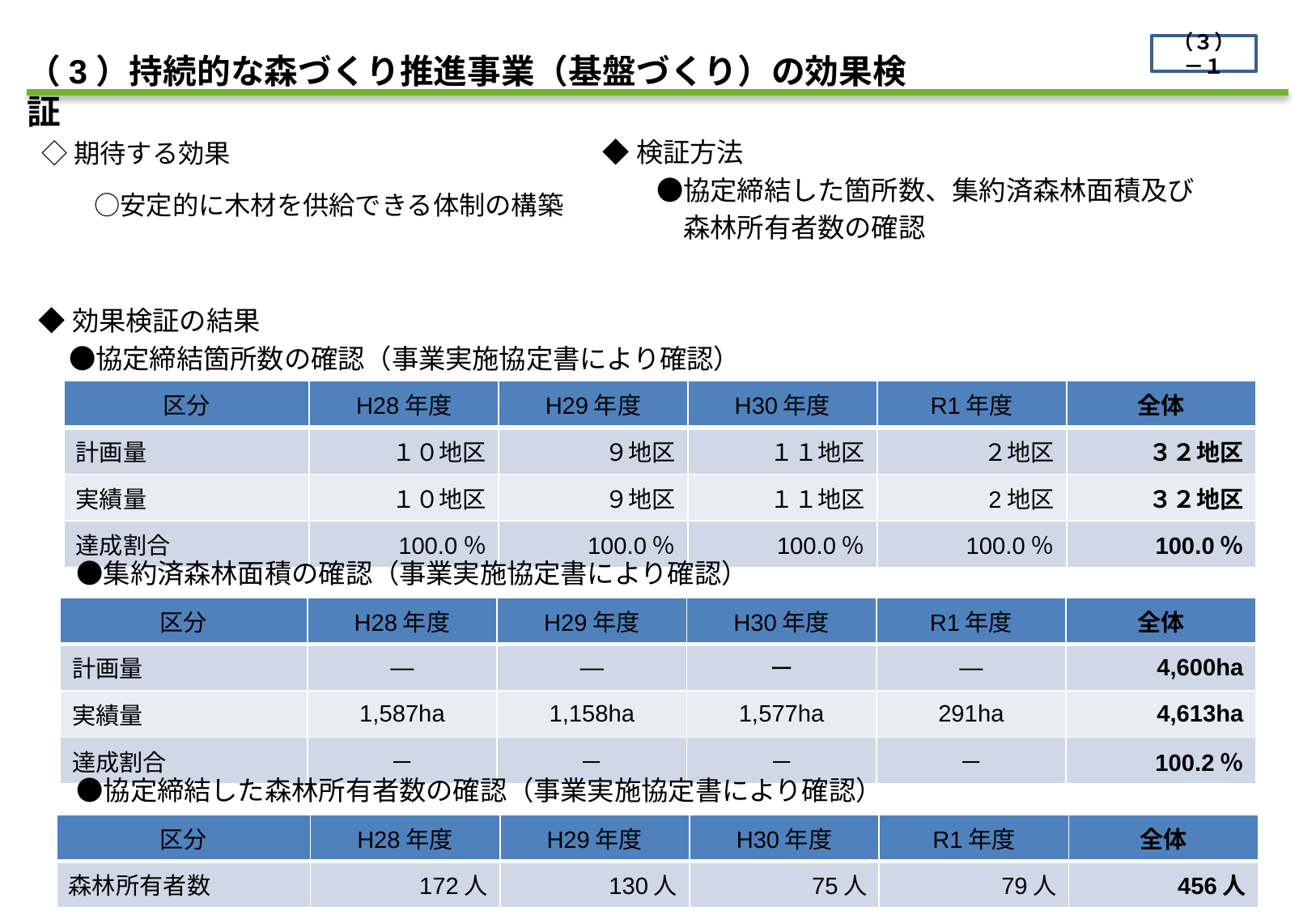

（３）－１
（3）持続的な森づくり推進事業（基盤づくり）の効果検証
◆検証方法
　　●協定締結した箇所数、集約済森林面積及び
　　　森林所有者数の確認

◇期待する効果
　　○安定的に木材を供給できる体制の構築
◆効果検証の結果
　　●協定締結箇所数の確認（事業実施協定書により確認）

| 区分 | H28年度 | H29年度 | H30年度 | R1年度 | 全体 |
| --- | --- | --- | --- | --- | --- |
| 計画量 | １０地区 | ９地区 | １１地区 | ２地区 | ３２地区 |
| 実績量 | １０地区 | ９地区 | １１地区 | 2地区 | ３２地区 |
| 達成割合 | 100.0％ | 100.0％ | 100.0％ | 100.0％ | 100.0％ |
　　●集約済森林面積の確認（事業実施協定書により確認）

| 区分 | H28年度 | H29年度 | H30年度 | R1年度 | 全体 |
| --- | --- | --- | --- | --- | --- |
| 計画量 | ― | ― | ー | ― | 4,600ha |
| 実績量 | 1,587ha | 1,158ha | 1,577ha | 291ha | 4,613ha |
| 達成割合 | － | － | － | － | 100.2％ |
　　●協定締結した森林所有者数の確認（事業実施協定書により確認）

| 区分 | H28年度 | H29年度 | H30年度 | R1年度 | 全体 |
| --- | --- | --- | --- | --- | --- |
| 森林所有者数 | 172人 | 130人 | 75人 | 79人 | 456人 |